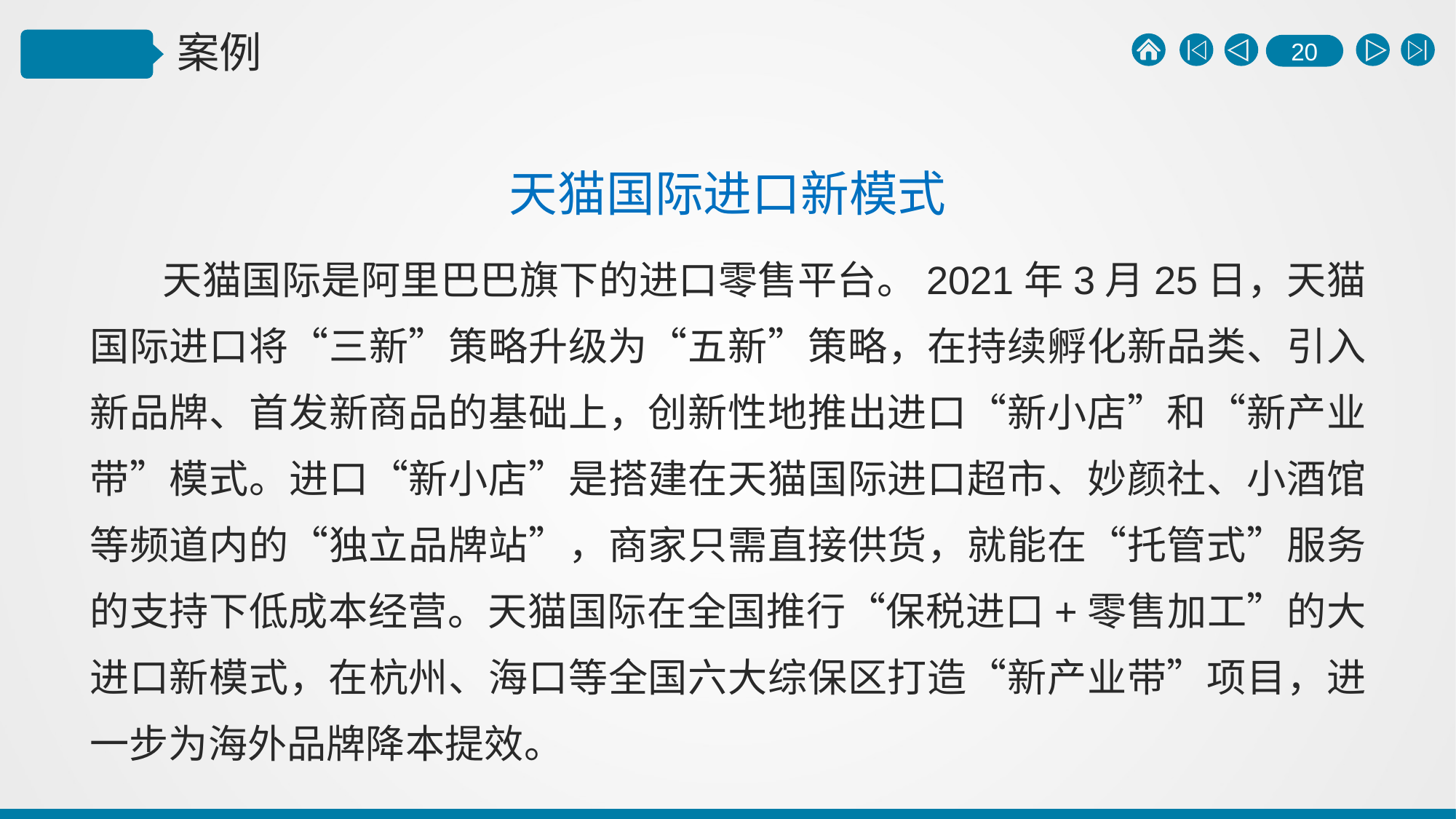

天猫国际进口新模式
天猫国际是阿里巴巴旗下的进口零售平台。2021年3月25日，天猫国际进口将“三新”策略升级为“五新”策略，在持续孵化新品类、引入新品牌、首发新商品的基础上，创新性地推出进口“新小店”和“新产业带”模式。进口“新小店”是搭建在天猫国际进口超市、妙颜社、小酒馆等频道内的“独立品牌站”，商家只需直接供货，就能在“托管式”服务的支持下低成本经营。天猫国际在全国推行“保税进口+零售加工”的大进口新模式，在杭州、海口等全国六大综保区打造“新产业带”项目，进一步为海外品牌降本提效。